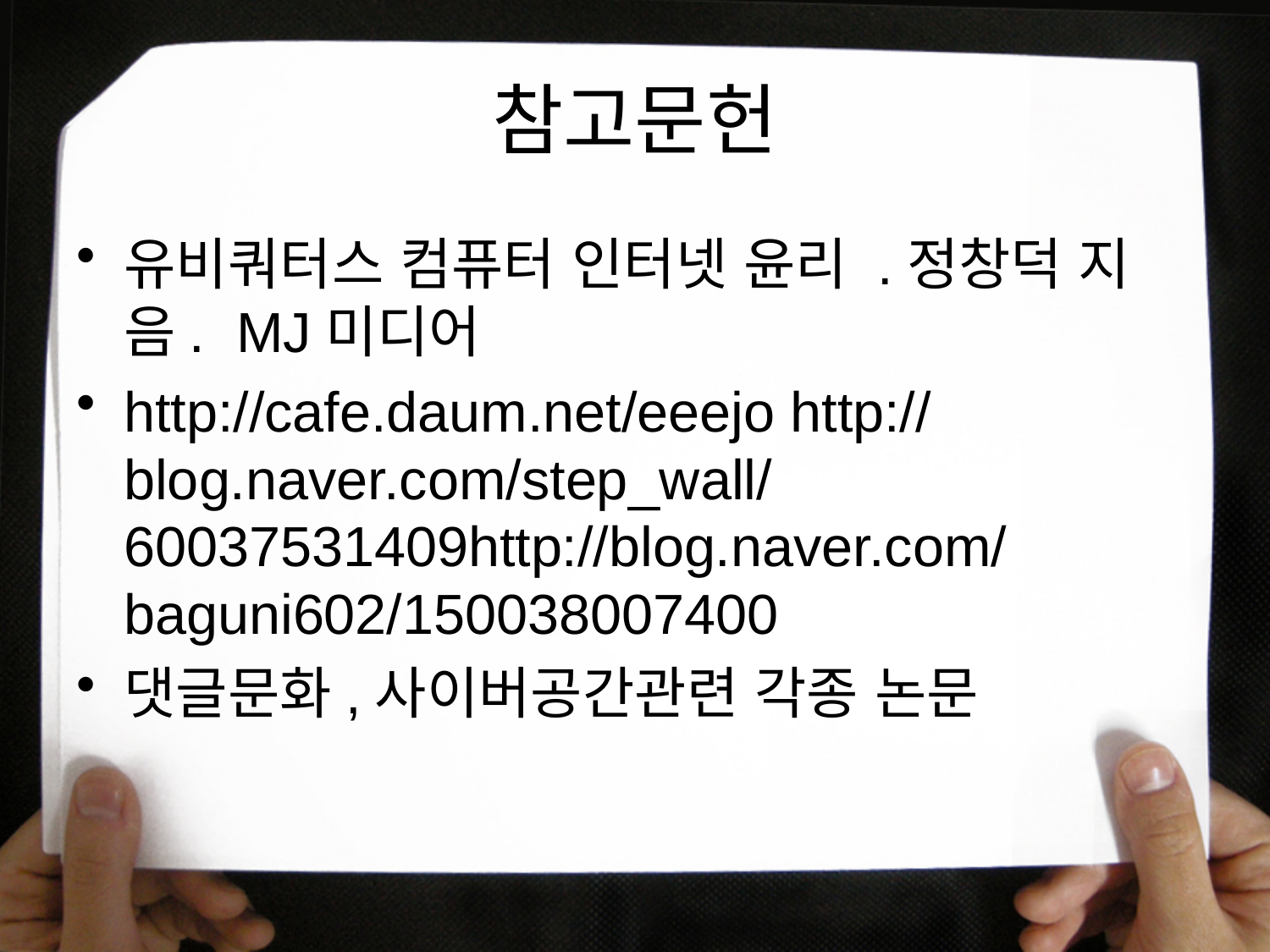

# 참고문헌
유비쿼터스 컴퓨터 인터넷 윤리 .정창덕 지음.  MJ미디어
http://cafe.daum.net/eeejo http://blog.naver.com/step_wall/60037531409http://blog.naver.com/baguni602/150038007400
댓글문화,사이버공간관련 각종 논문